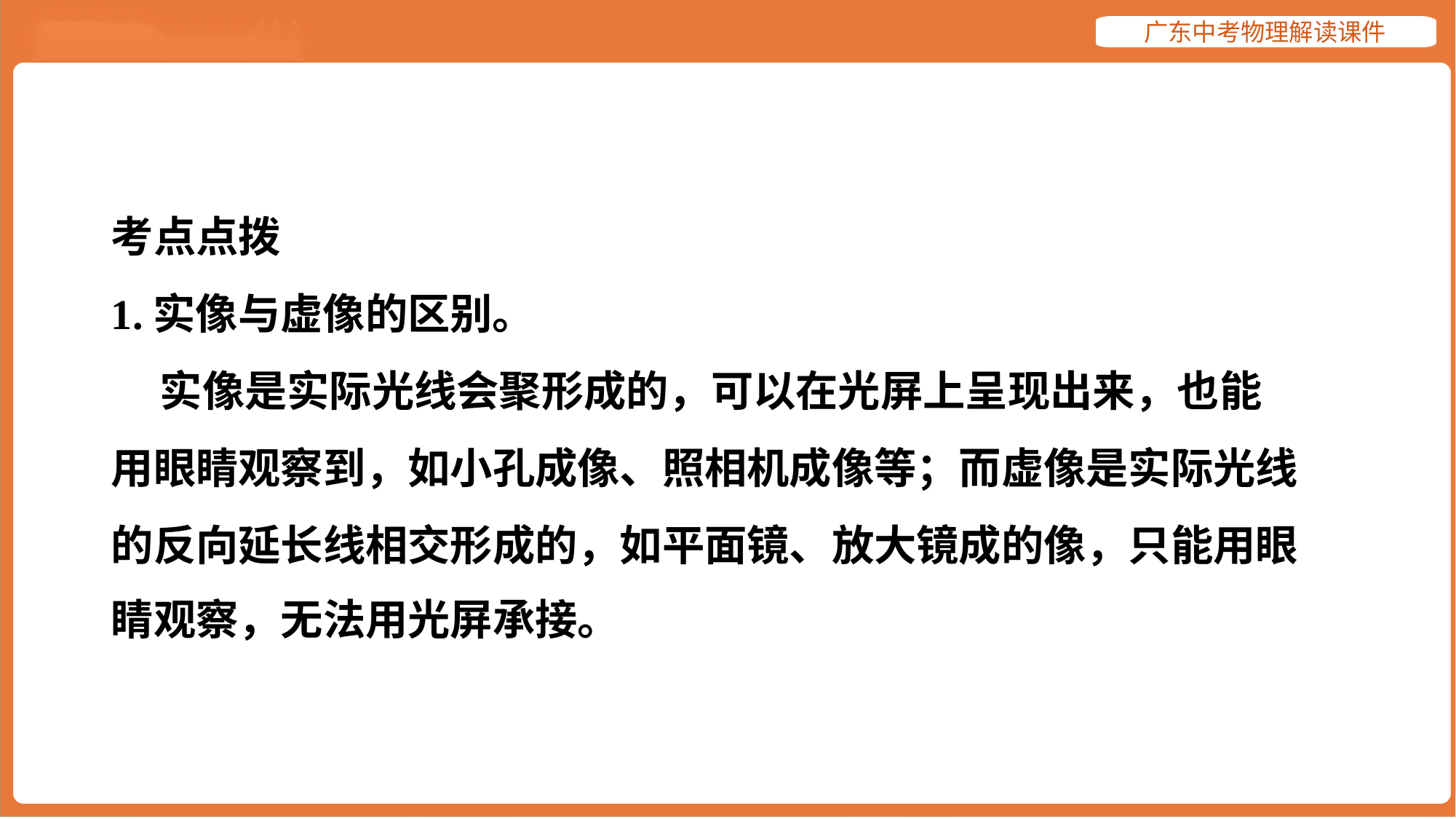

考点点拨
1.实像与虚像的区别。
    实像是实际光线会聚形成的，可以在光屏上呈现出来，也能
用眼睛观察到，如小孔成像、照相机成像等；而虚像是实际光线
的反向延长线相交形成的，如平面镜、放大镜成的像，只能用眼
睛观察，无法用光屏承接。